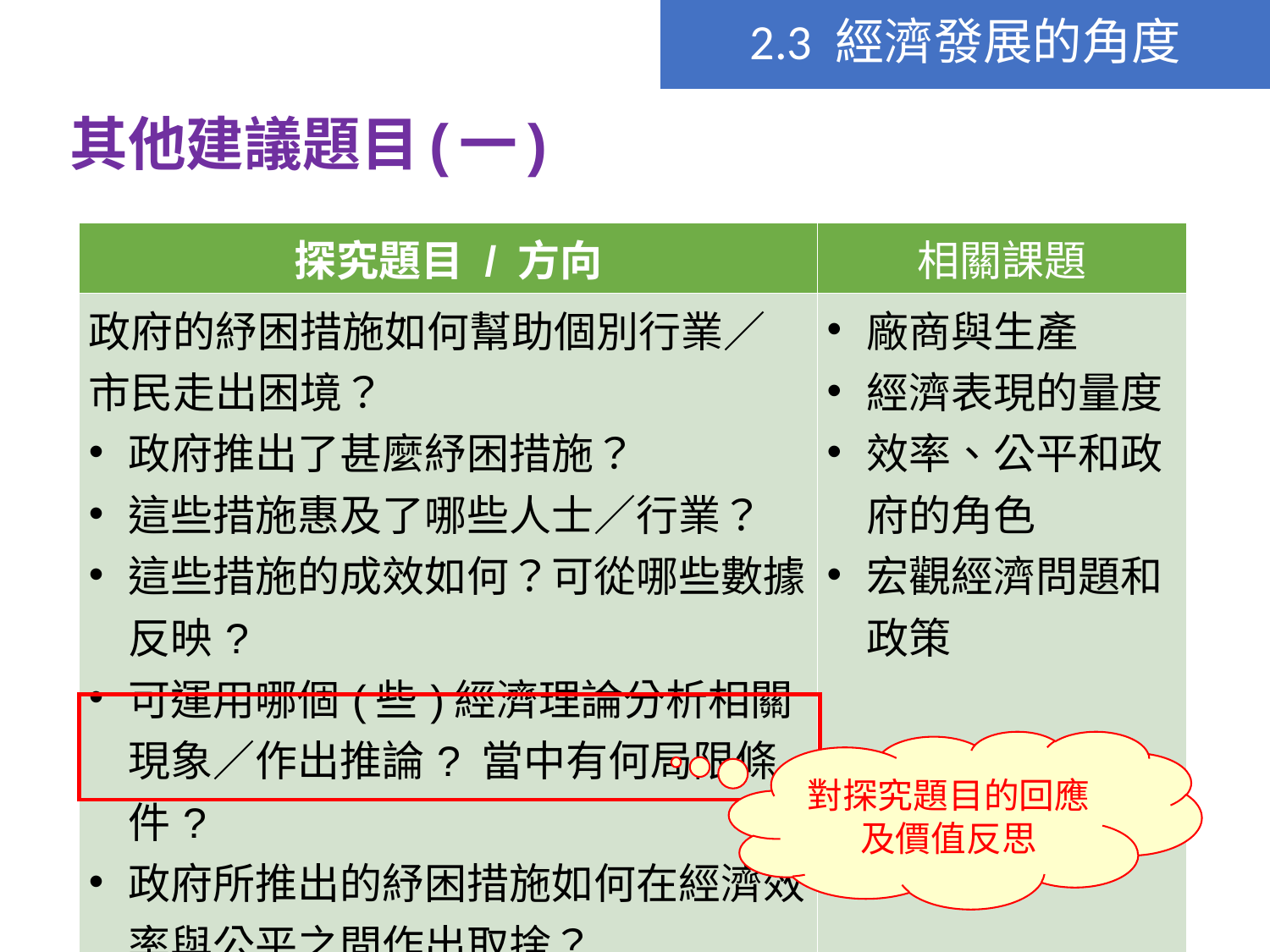

2.3 經濟發展的角度
# 其他建議題目(一)
| 探究題目 / 方向 | 相關課題 |
| --- | --- |
| 政府的紓困措施如何幫助個別行業／市民走出困境？ 政府推出了甚麼紓困措施？ 這些措施惠及了哪些人士／行業？ 這些措施的成效如何？可從哪些數據反映? 可運用哪個(些)經濟理論分析相關現象／作出推論? 當中有何局限條件? 政府所推出的紓困措施如何在經濟效率與公平之間作出取捨？ | 廠商與生產 經濟表現的量度 效率、公平和政府的角色 宏觀經濟問題和政策 |

對探究題目的回應及價值反思
62